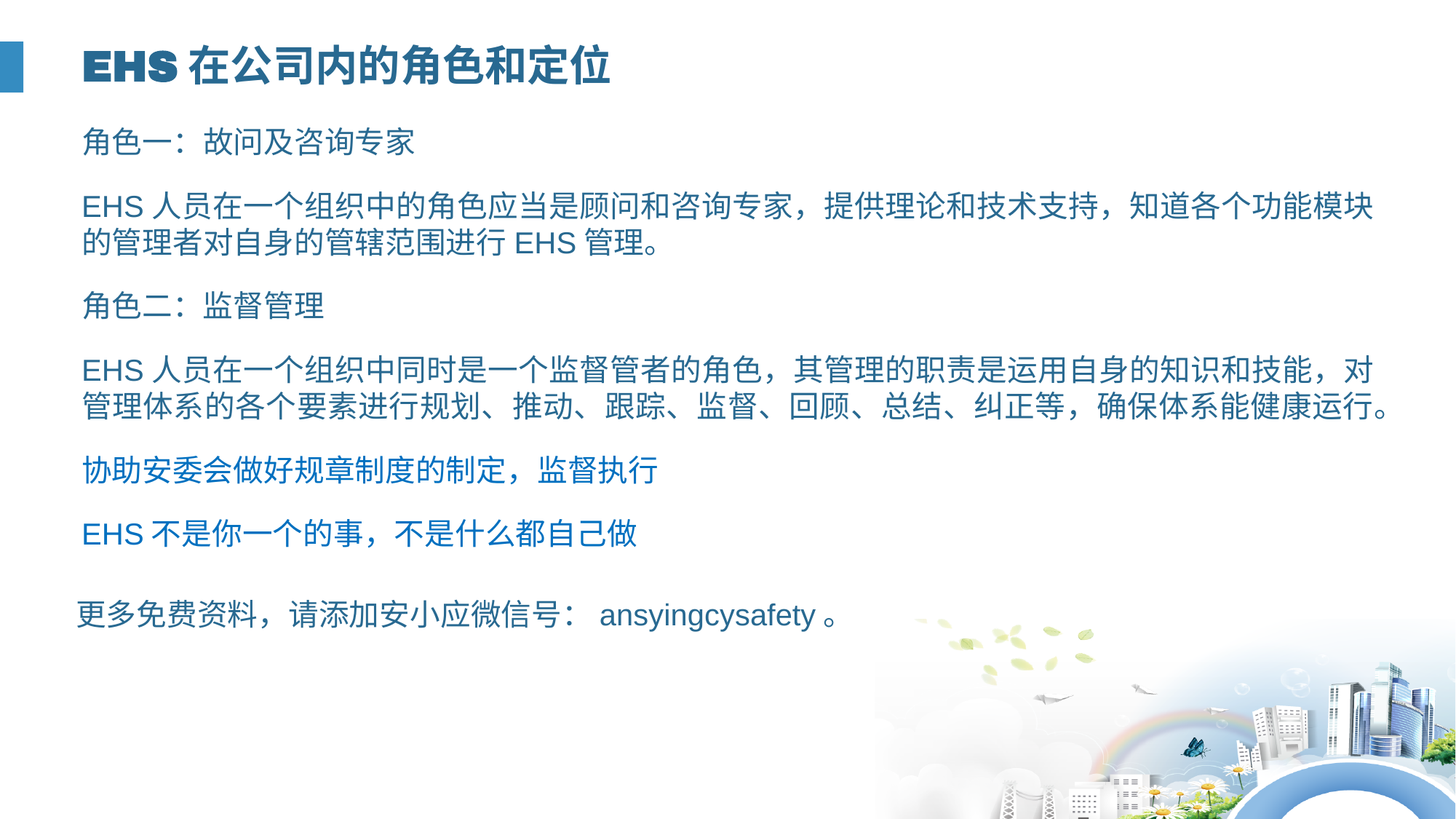

EHS在公司内的角色和定位
角色一：故问及咨询专家
EHS人员在一个组织中的角色应当是顾问和咨询专家，提供理论和技术支持，知道各个功能模块的管理者对自身的管辖范围进行EHS管理。
角色二：监督管理
EHS人员在一个组织中同时是一个监督管者的角色，其管理的职责是运用自身的知识和技能，对管理体系的各个要素进行规划、推动、跟踪、监督、回顾、总结、纠正等，确保体系能健康运行。
协助安委会做好规章制度的制定，监督执行
EHS不是你一个的事，不是什么都自己做
更多免费资料，请添加安小应微信号：ansyingcysafety。